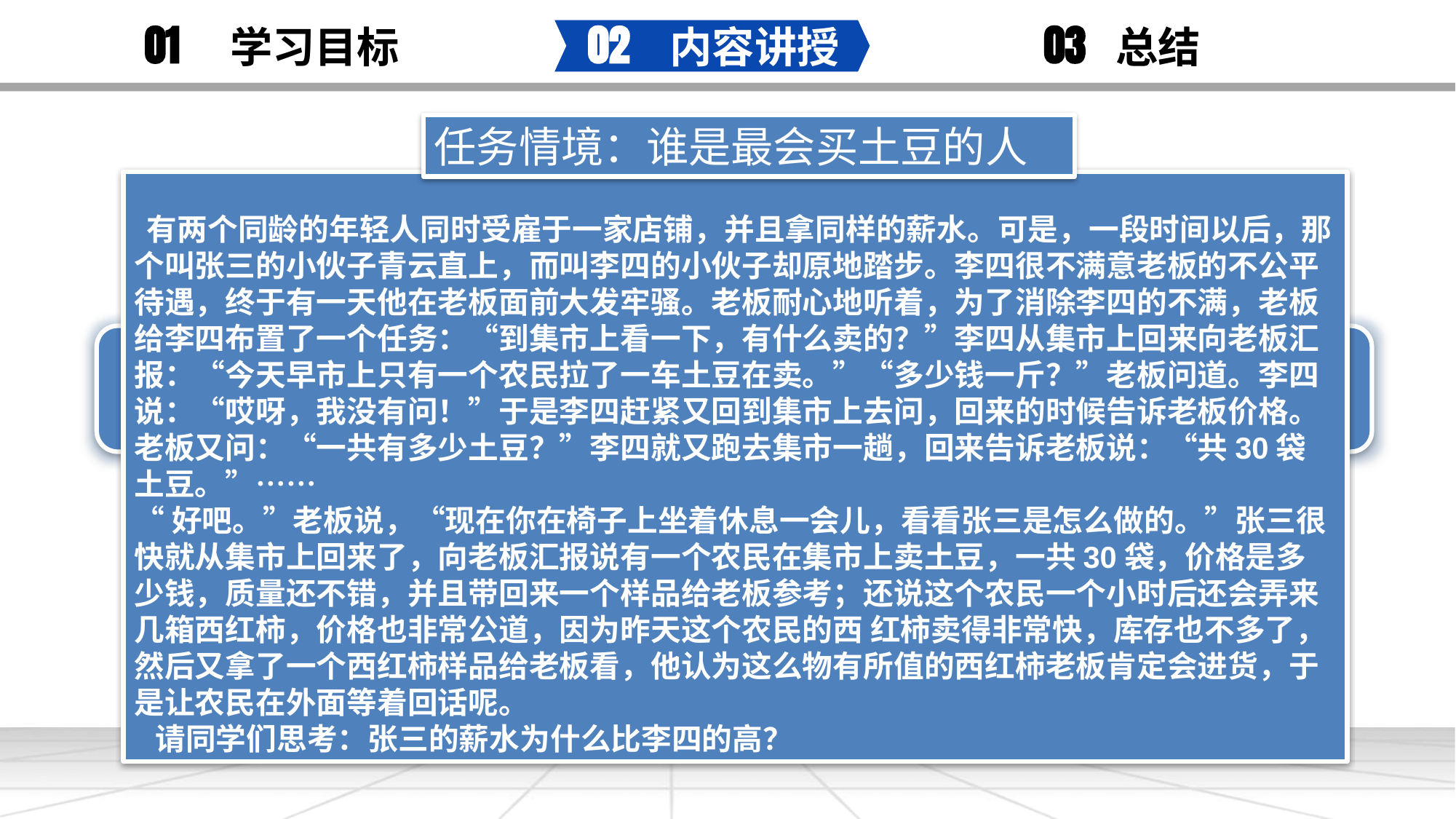

02   内容讲授
03  总结
01    学习目标

任务情境：谁是最会买土豆的人

 有两个同龄的年轻人同时受雇于一家店铺，并且拿同样的薪水。可是，一段时间以后，那个叫张三的小伙子青云直上，而叫李四的小伙子却原地踏步。李四很不满意老板的不公平待遇，终于有一天他在老板面前大发牢骚。老板耐心地听着，为了消除李四的不满，老板给李四布置了一个任务：“到集市上看一下，有什么卖的？”李四从集市上回来向老板汇报：“今天早市上只有一个农民拉了一车土豆在卖。”“多少钱一斤？”老板问道。李四说：“哎呀，我没有问！”于是李四赶紧又回到集市上去问，回来的时候告诉老板价格。老板又问：“一共有多少土豆？”李四就又跑去集市一趟，回来告诉老板说：“共30袋土豆。”……
“好吧。”老板说，“现在你在椅子上坐着休息一会儿，看看张三是怎么做的。”张三很快就从集市上回来了，向老板汇报说有一个农民在集市上卖土豆，一共30袋，价格是多少钱，质量还不错，并且带回来一个样品给老板参考；还说这个农民一个小时后还会弄来几箱西红柿，价格也非常公道，因为昨天这个农民的西 红柿卖得非常快，库存也不多了，然后又拿了一个西红柿样品给老板看，他认为这么物有所值的西红柿老板肯定会进货，于是让农民在外面等着回话呢。
  请同学们思考：张三的薪水为什么比李四的高？